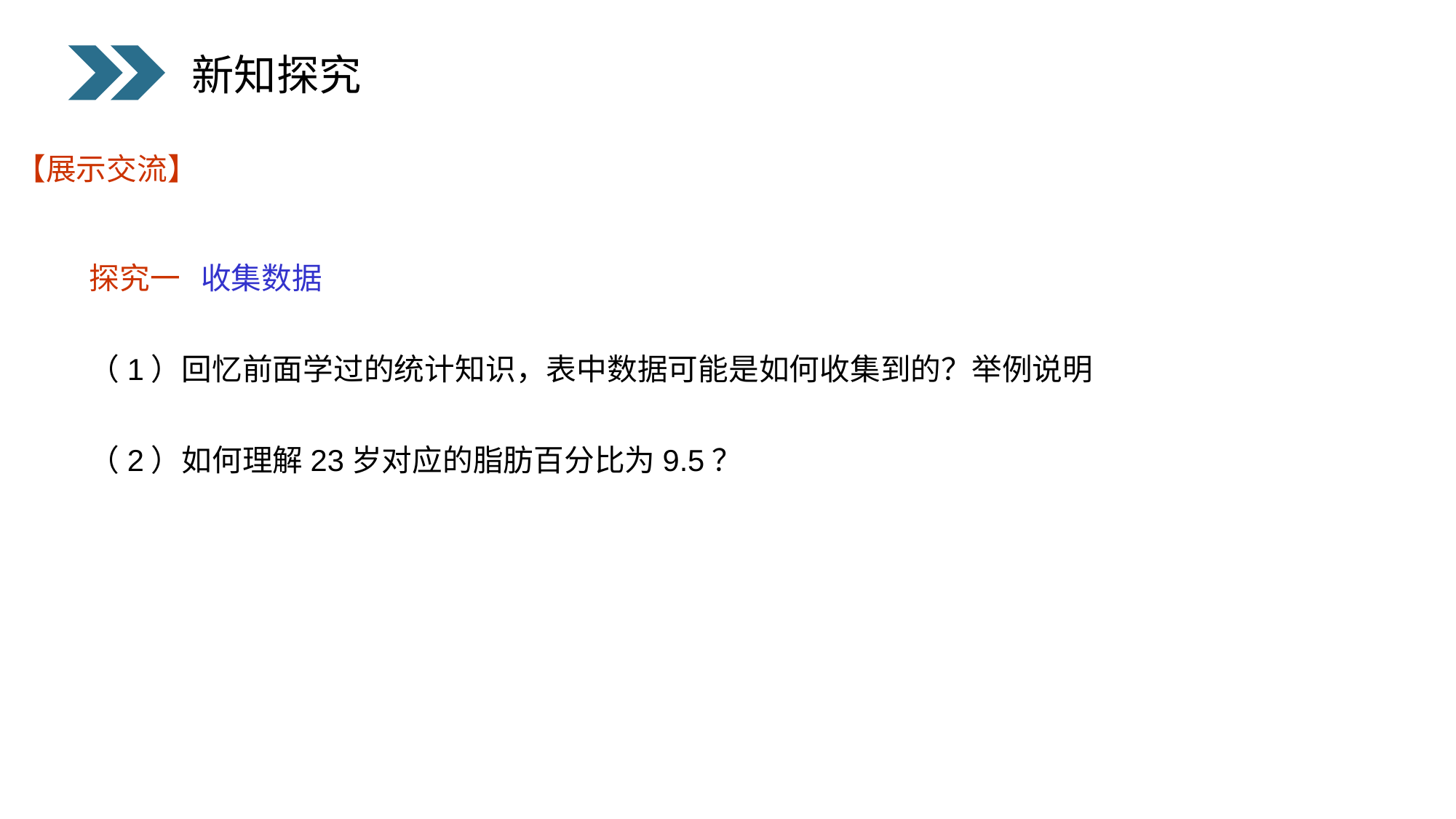

新知探究
【展示交流】
探究一   收集数据
（1）回忆前面学过的统计知识，表中数据可能是如何收集到的？举例说明
（2）如何理解23岁对应的脂肪百分比为9.5？